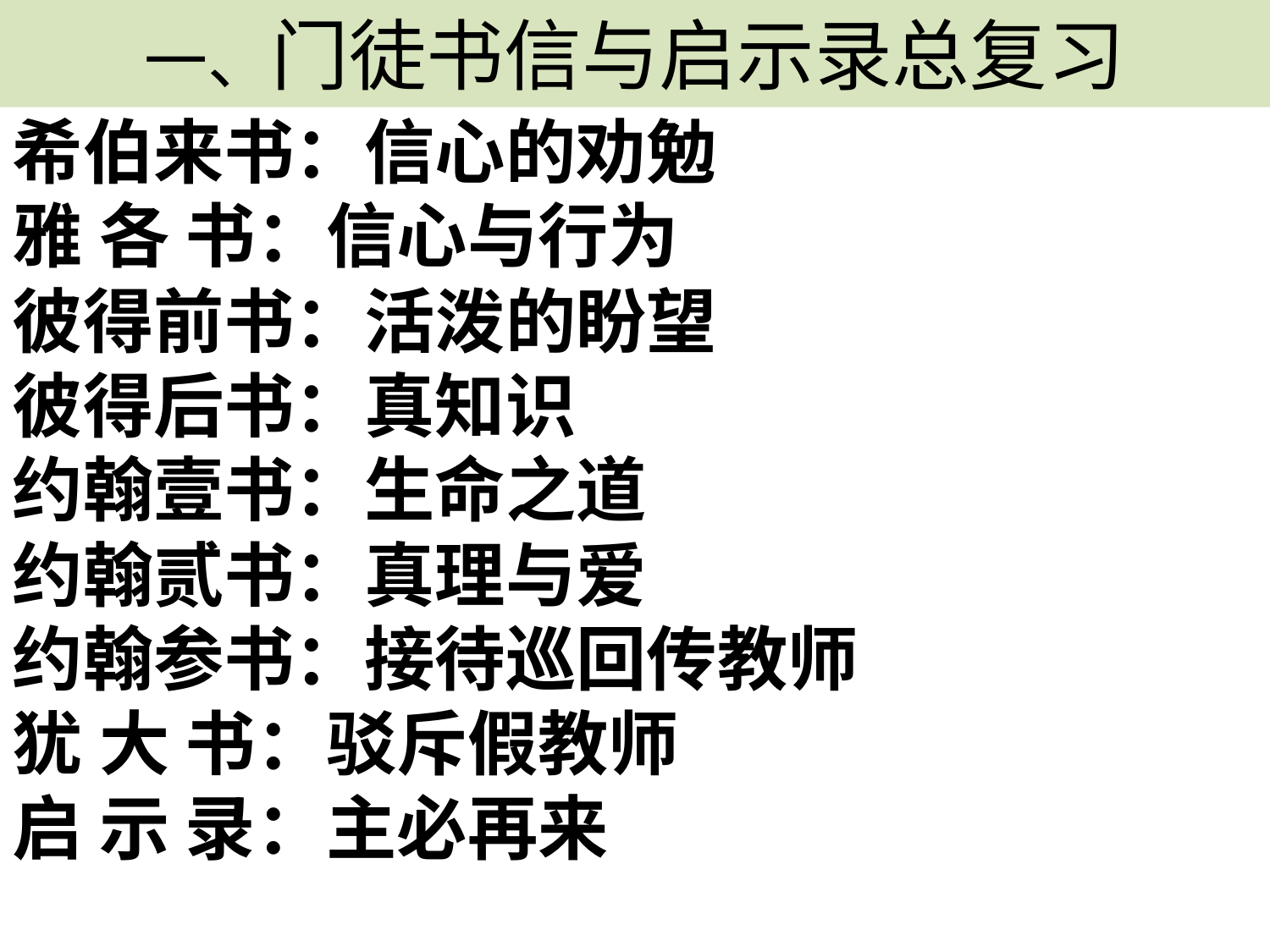

# 一、门徒书信与启示录总复习
希伯来书：信心的劝勉
雅 各 书：信心与行为
彼得前书：活泼的盼望
彼得后书：真知识
约翰壹书：生命之道
约翰贰书：真理与爱
约翰参书：接待巡回传教师
犹 大 书：驳斥假教师
启 示 录：主必再来